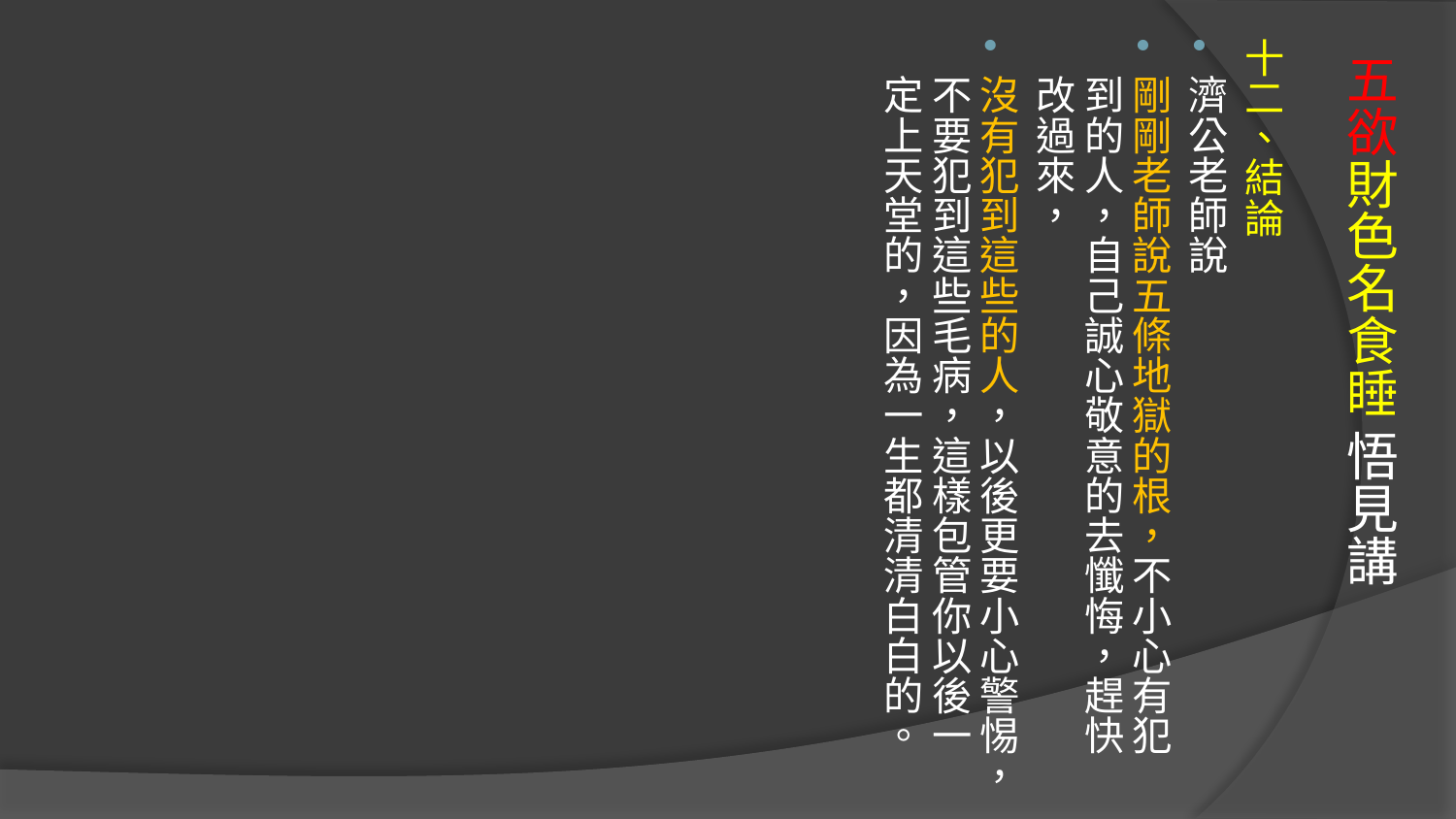

十二、結論
濟公老師說
剛剛老師說五條地獄的根，不小心有犯到的人，自己誠心敬意的去懺悔，趕快改過來，
沒有犯到這些的人，以後更要小心警惕，不要犯到這些毛病，這樣包管你以後一定上天堂的，因為一生都清清白白的。

# 五欲財色名食睡 悟見講